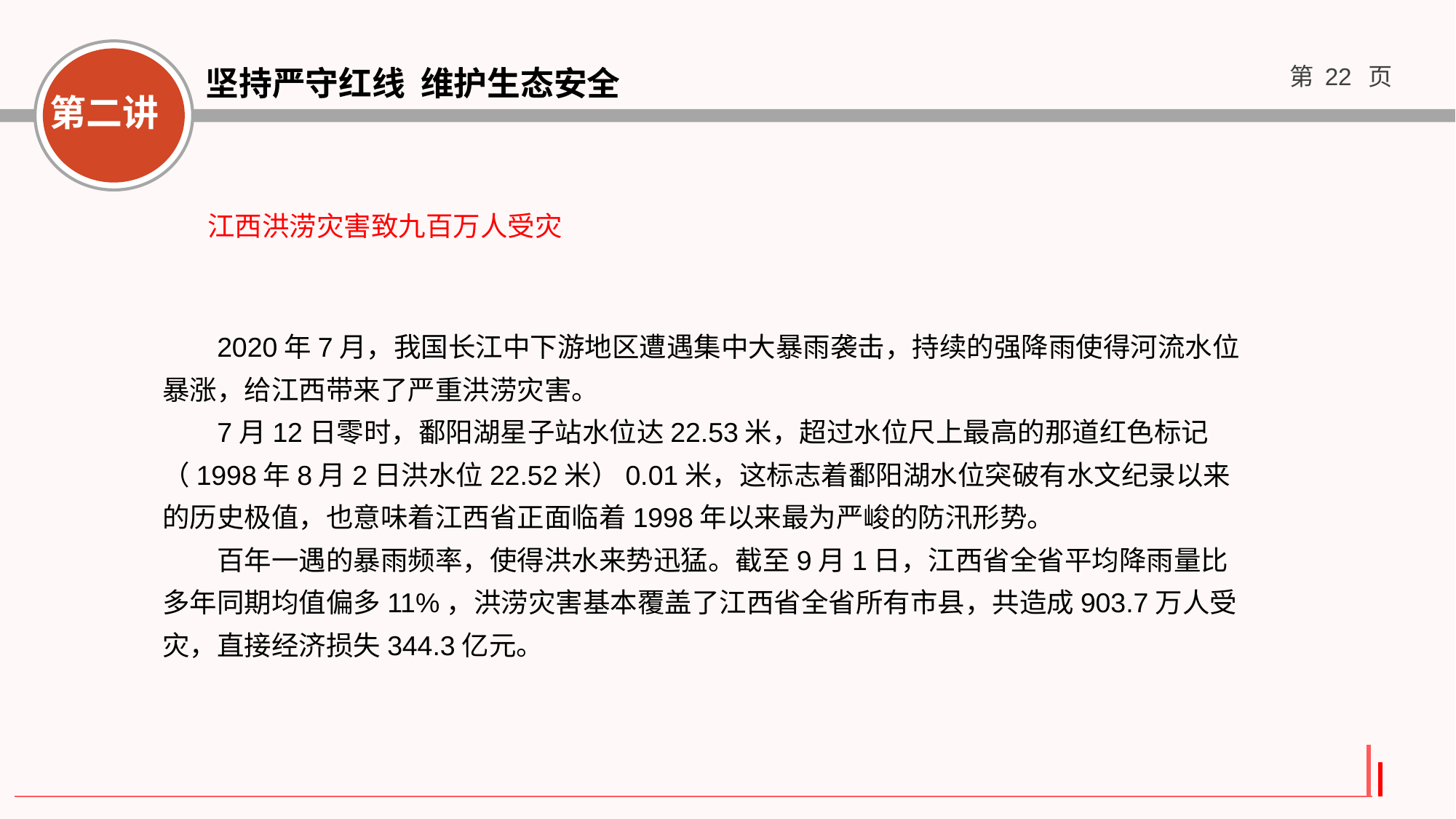

江西洪涝灾害致九百万人受灾
2020年7月，我国长江中下游地区遭遇集中大暴雨袭击，持续的强降雨使得河流水位暴涨，给江西带来了严重洪涝灾害。
7月12日零时，鄱阳湖星子站水位达22.53米，超过水位尺上最高的那道红色标记（1998年8月2日洪水位22.52米）0.01米，这标志着鄱阳湖水位突破有水文纪录以来的历史极值，也意味着江西省正面临着1998年以来最为严峻的防汛形势。
百年一遇的暴雨频率，使得洪水来势迅猛。截至9月1日，江西省全省平均降雨量比多年同期均值偏多11%，洪涝灾害基本覆盖了江西省全省所有市县，共造成903.7万人受灾，直接经济损失344.3亿元。